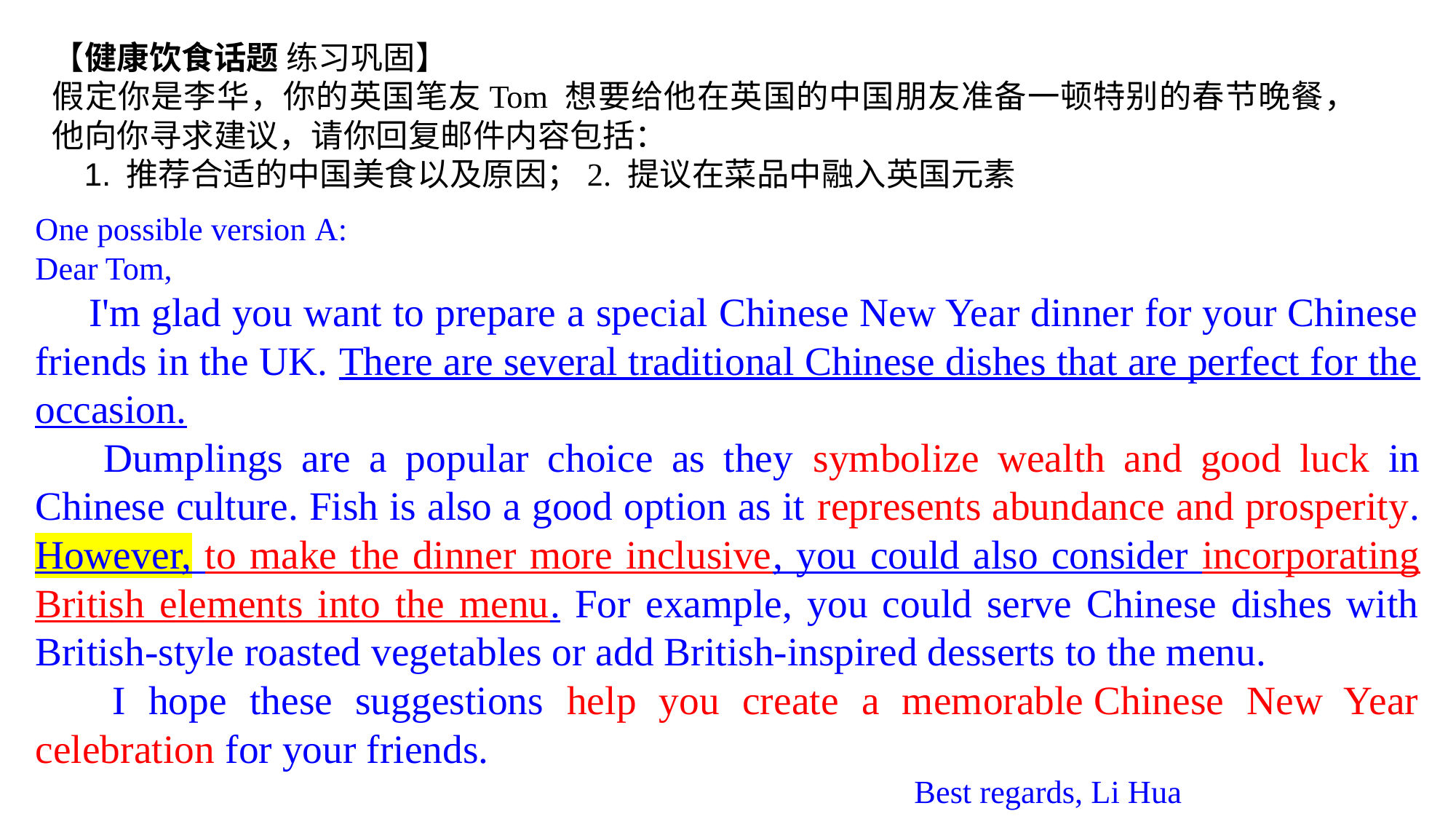

【健康饮食话题 练习巩固】
假定你是李华，你的英国笔友Tom 想要给他在英国的中国朋友准备一顿特别的春节晚餐，他向你寻求建议，请你回复邮件内容包括：
 推荐合适的中国美食以及原因；2. 提议在菜品中融入英国元素
One possible version A:
Dear Tom,
  I'm glad you want to prepare a special Chinese New Year dinner for your Chinese friends in the UK. There are several traditional Chinese dishes that are perfect for the occasion.
  Dumplings are a popular choice as they symbolize wealth and good luck in Chinese culture. Fish is also a good option as it represents abundance and prosperity. However, to make the dinner more inclusive, you could also consider incorporating British elements into the menu. For example, you could serve Chinese dishes with British-style roasted vegetables or add British-inspired desserts to the menu.
  I hope these suggestions help you create a memorable Chinese New Year celebration for your friends.
                                                   Best regards, Li Hua